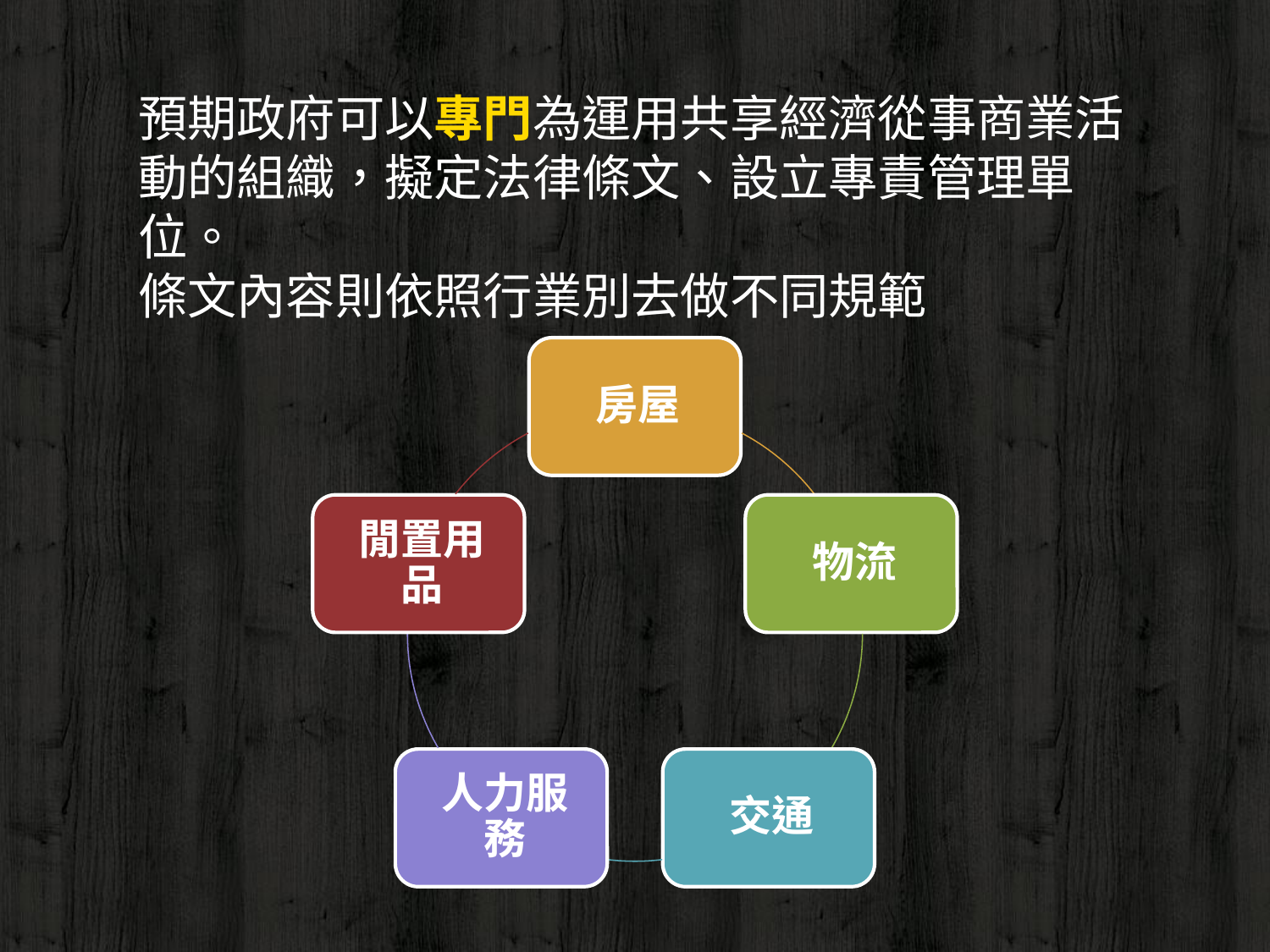

預期政府可以專門為運用共享經濟從事商業活動的組織，擬定法律條文、設立專責管理單位。
條文內容則依照行業別去做不同規範
房屋
物流
交通
人力服務
閒置用品